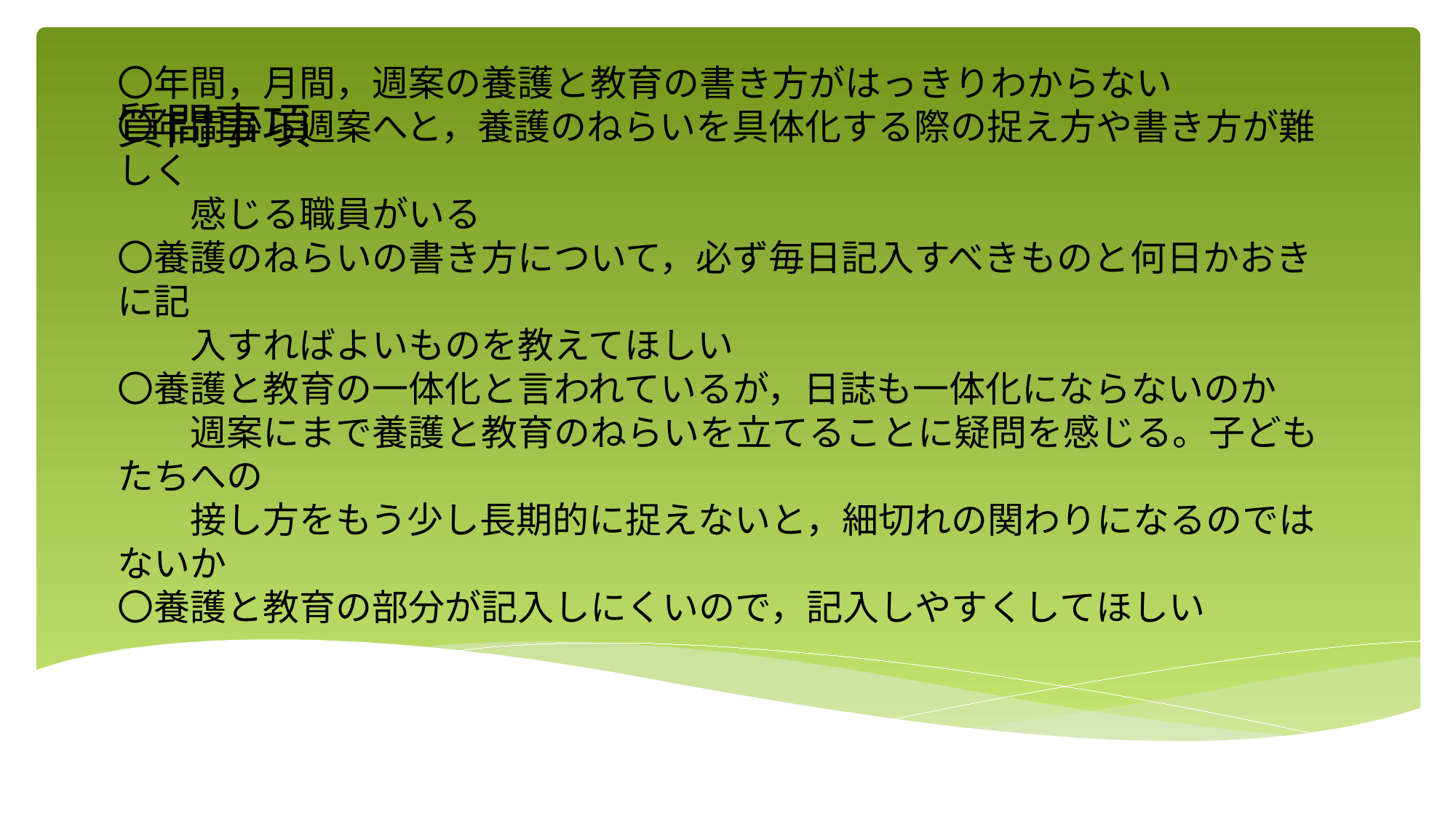

質問事項
# 〇年間，月間，週案の養護と教育の書き方がはっきりわからない 〇年間から週案へと，養護のねらいを具体化する際の捉え方や書き方が難しく 　　感じる職員がいる 〇養護のねらいの書き方について，必ず毎日記入すべきものと何日かおきに記 　　入すればよいものを教えてほしい 〇養護と教育の一体化と言われているが，日誌も一体化にならないのか 　　週案にまで養護と教育のねらいを立てることに疑問を感じる。子どもたちへの 　　接し方をもう少し長期的に捉えないと，細切れの関わりになるのではないか 〇養護と教育の部分が記入しにくいので，記入しやすくしてほしい